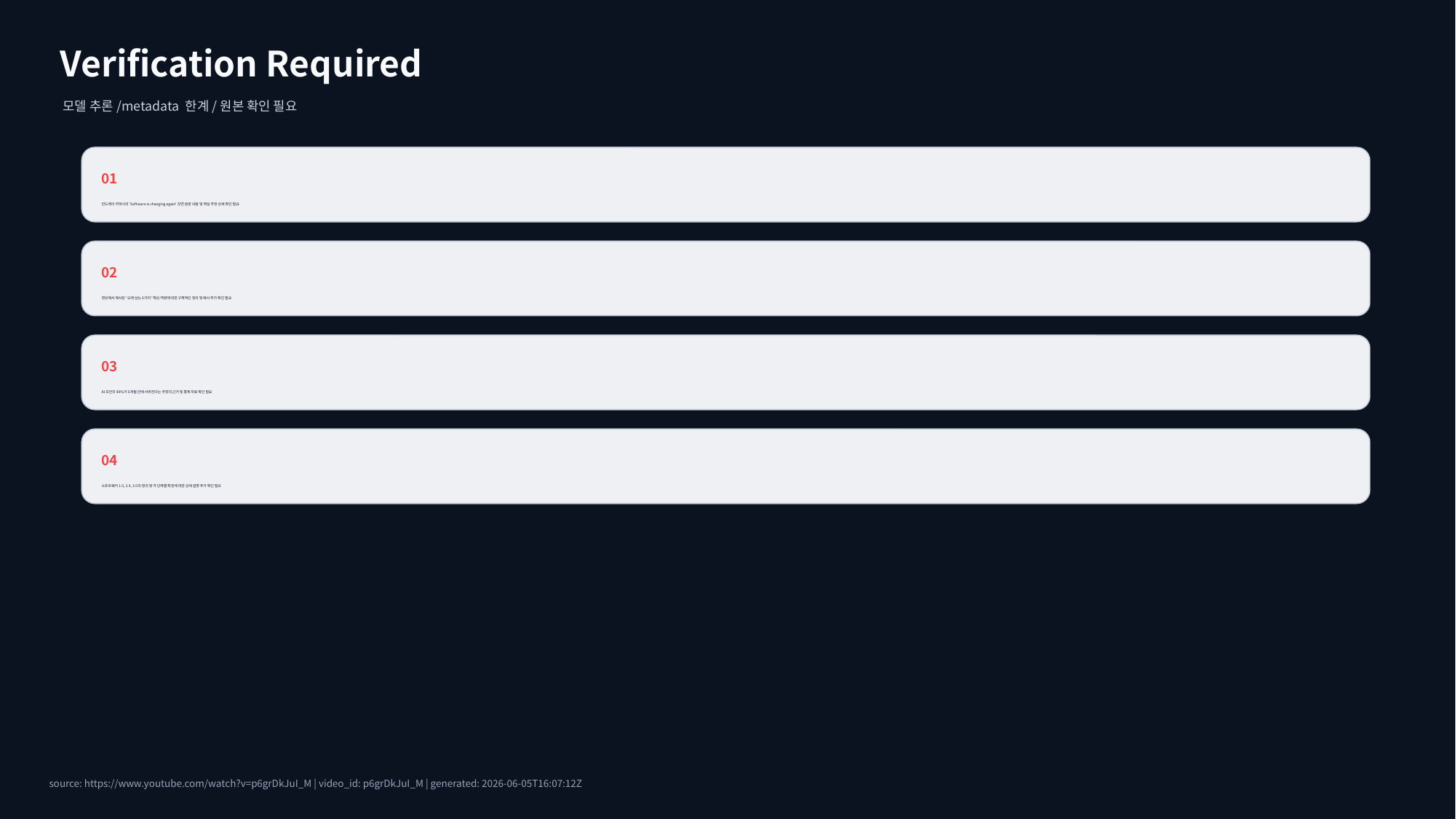

Verification Required
모델 추론/metadata 한계/원본 확인 필요

01
안드레이 카파시의 'Software is changing again' 강연 원본 내용 및 핵심 주장 상세 확인 필요

02
영상에서 제시된 '오래 남는 6가지' 핵심 역량에 대한 구체적인 정의 및 예시 추가 확인 필요

03
AI 조언의 90%가 6개월 안에 사라진다는 주장의 근거 및 통계 자료 확인 필요

04
소프트웨어 1.0, 2.0, 3.0의 정의 및 각 단계별 특징에 대한 상세 설명 추가 확인 필요
source: https://www.youtube.com/watch?v=p6grDkJuI_M | video_id: p6grDkJuI_M | generated: 2026-06-05T16:07:12Z